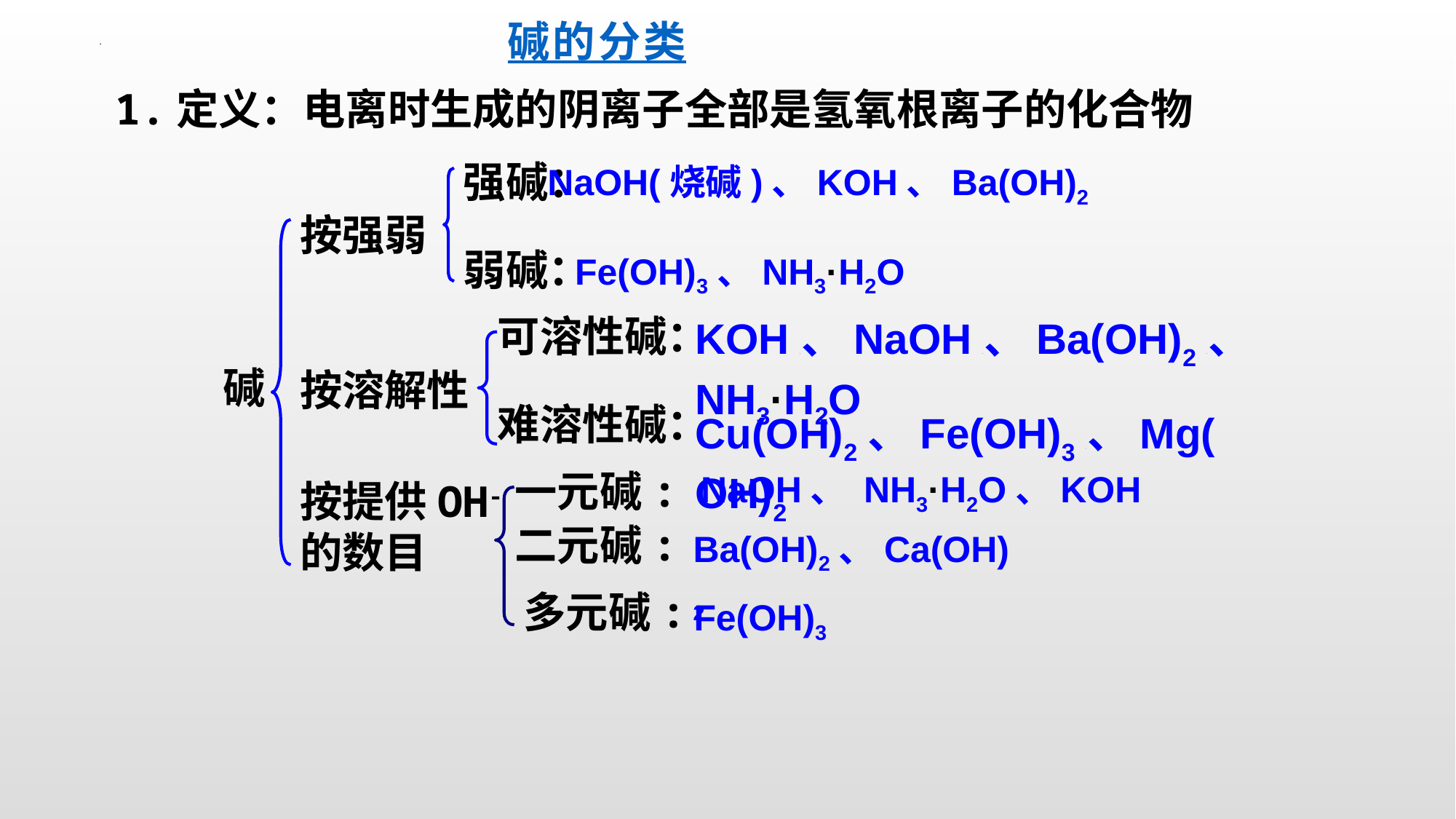

碱的分类
1.定义：电离时生成的阴离子全部是氢氧根离子的化合物
强碱：
NaOH(烧碱)、KOH、Ba(OH)2

按强弱

弱碱：
Fe(OH)3、NH3·H2O
可溶性碱：
KOH、、NaOH、、Ba(OH)2、、NH3·H2O

碱
按溶解性
难溶性碱：
Cu(OH)2、Fe(OH)3、、Mg(OH)2
一元碱:
NaOH、 NH3·H2O、KOH
按提供OH- 的数目

二元碱:
Ba(OH)2、Ca(OH)2
多元碱:
Fe(OH)3